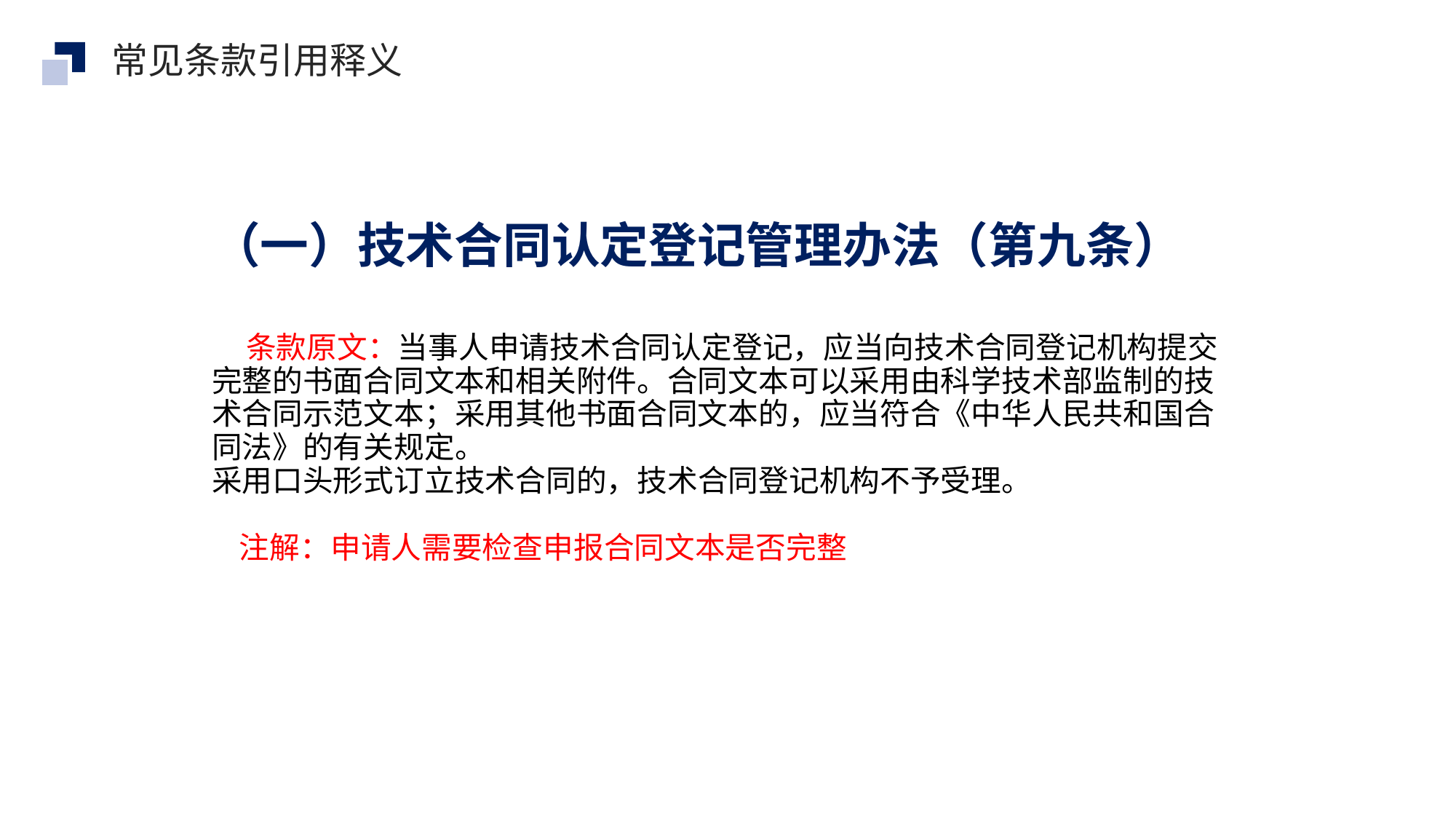

常见条款引用释义

（一）技术合同认定登记管理办法（第九条）

    条款原文：当事人申请技术合同认定登记，应当向技术合同登记机构提交完整的书面合同文本和相关附件。合同文本可以采用由科学技术部监制的技术合同示范文本；采用其他书面合同文本的，应当符合《中华人民共和国合同法》的有关规定。
采用口头形式订立技术合同的，技术合同登记机构不予受理。

   注解：申请人需要检查申报合同文本是否完整